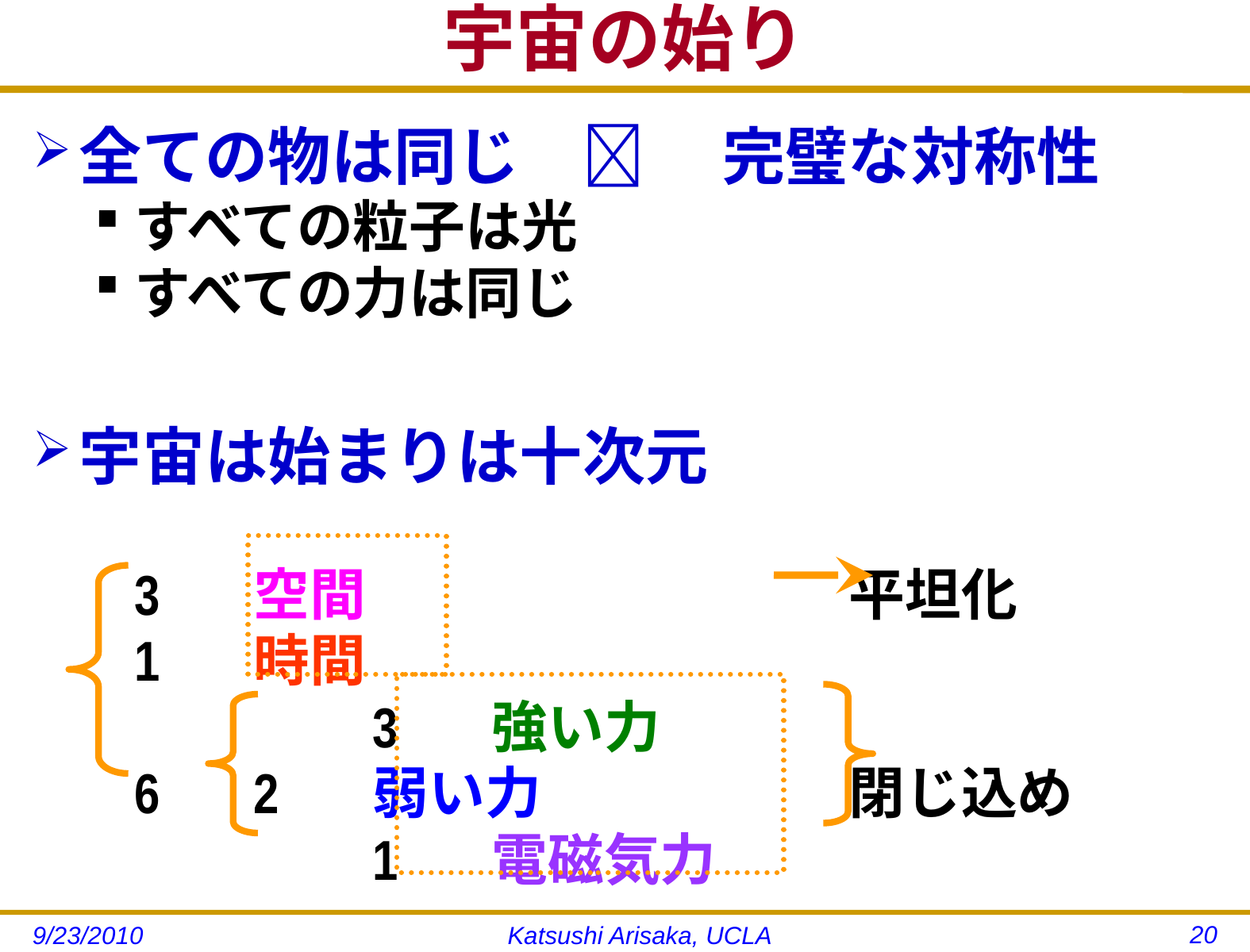

# 宇宙の始り
全ての物は同じ　↔ 　完璧な対称性
すべての粒子は光
すべての力は同じ

宇宙は始まりは十次元

	3	空間					平坦化
	1	時間
		   	3 	強い力
	6   	2	弱い力			閉じ込め
		   	1	電磁気力

20
9/23/2010
Katsushi Arisaka, UCLA